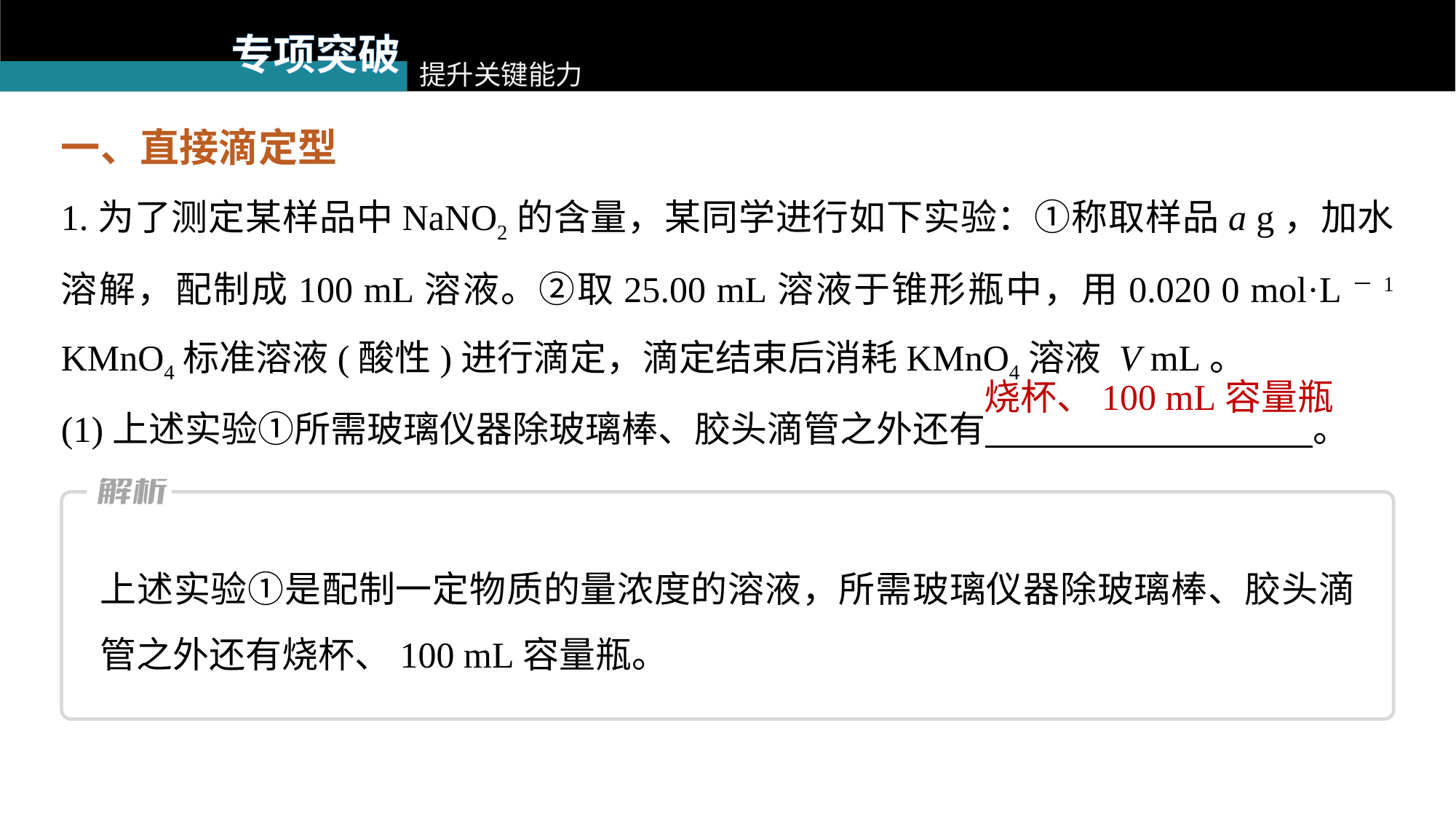

专项突破
提升关键能力

一、直接滴定型
1.为了测定某样品中NaNO2的含量，某同学进行如下实验：①称取样品a g，加水溶解，配制成100 mL溶液。②取25.00 mL溶液于锥形瓶中，用0.020 0 mol·L－1 KMnO4标准溶液(酸性)进行滴定，滴定结束后消耗KMnO4溶液 V mL。
(1)上述实验①所需玻璃仪器除玻璃棒、胶头滴管之外还有                                        。
烧杯、100 mL容量瓶

上述实验①是配制一定物质的量浓度的溶液，所需玻璃仪器除玻璃棒、胶头滴管之外还有烧杯、100 mL容量瓶。